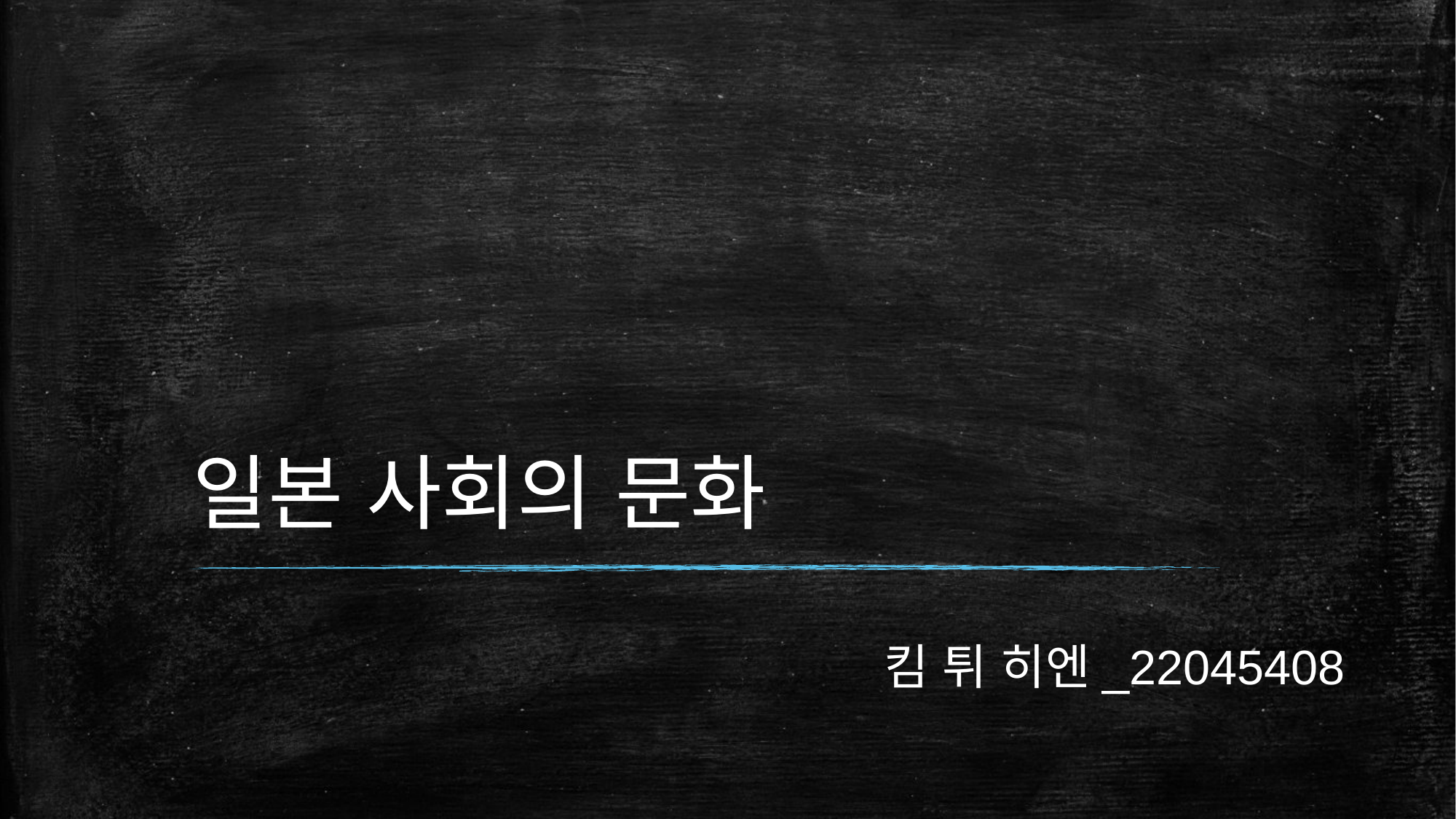

# 일본 사회의 문화
킴 튀 히엔_22045408